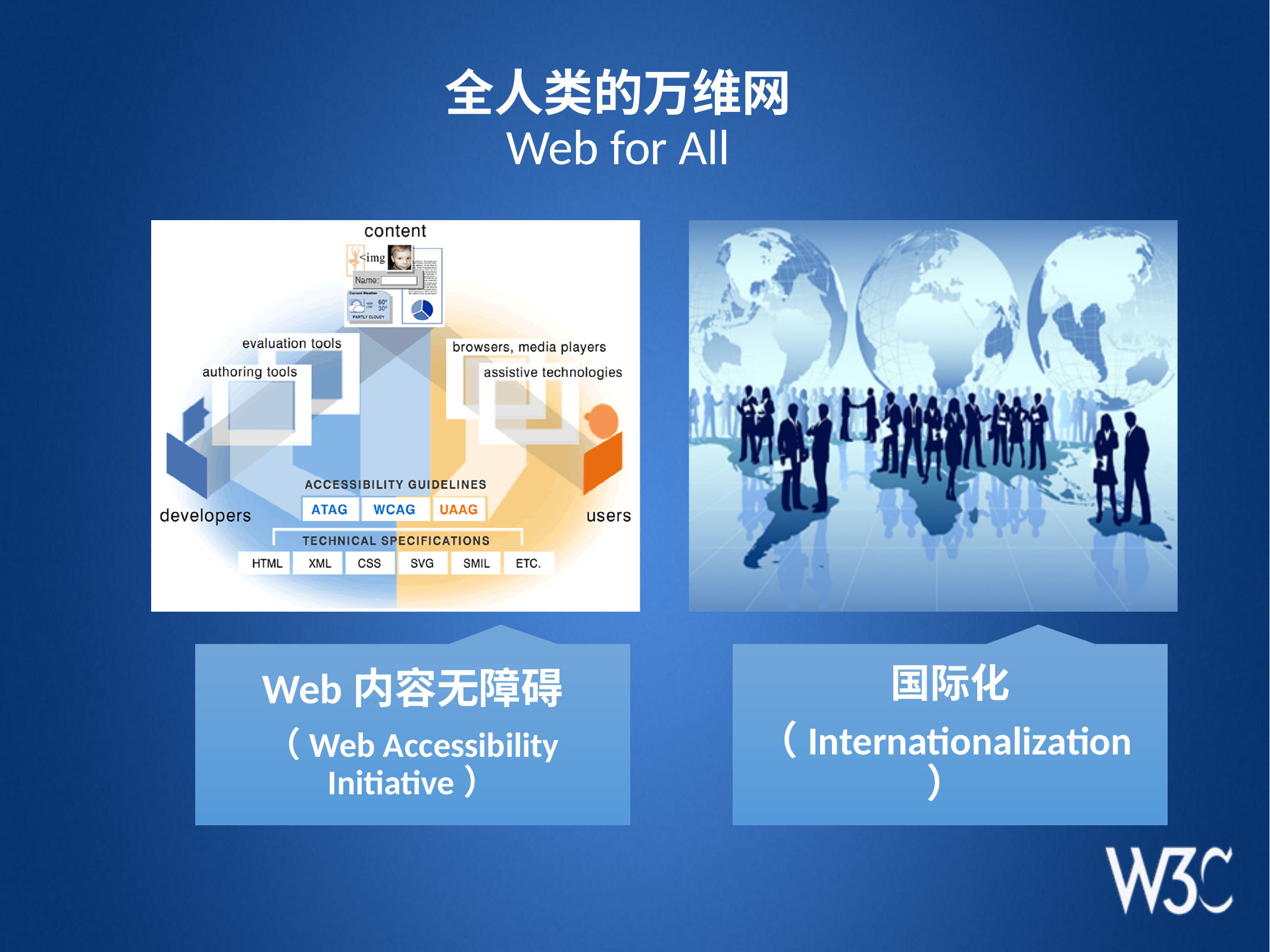

# 全人类的万维网 Web for All
Web内容无障碍
（Web Accessibility Initiative）
国际化
（Internationalization）